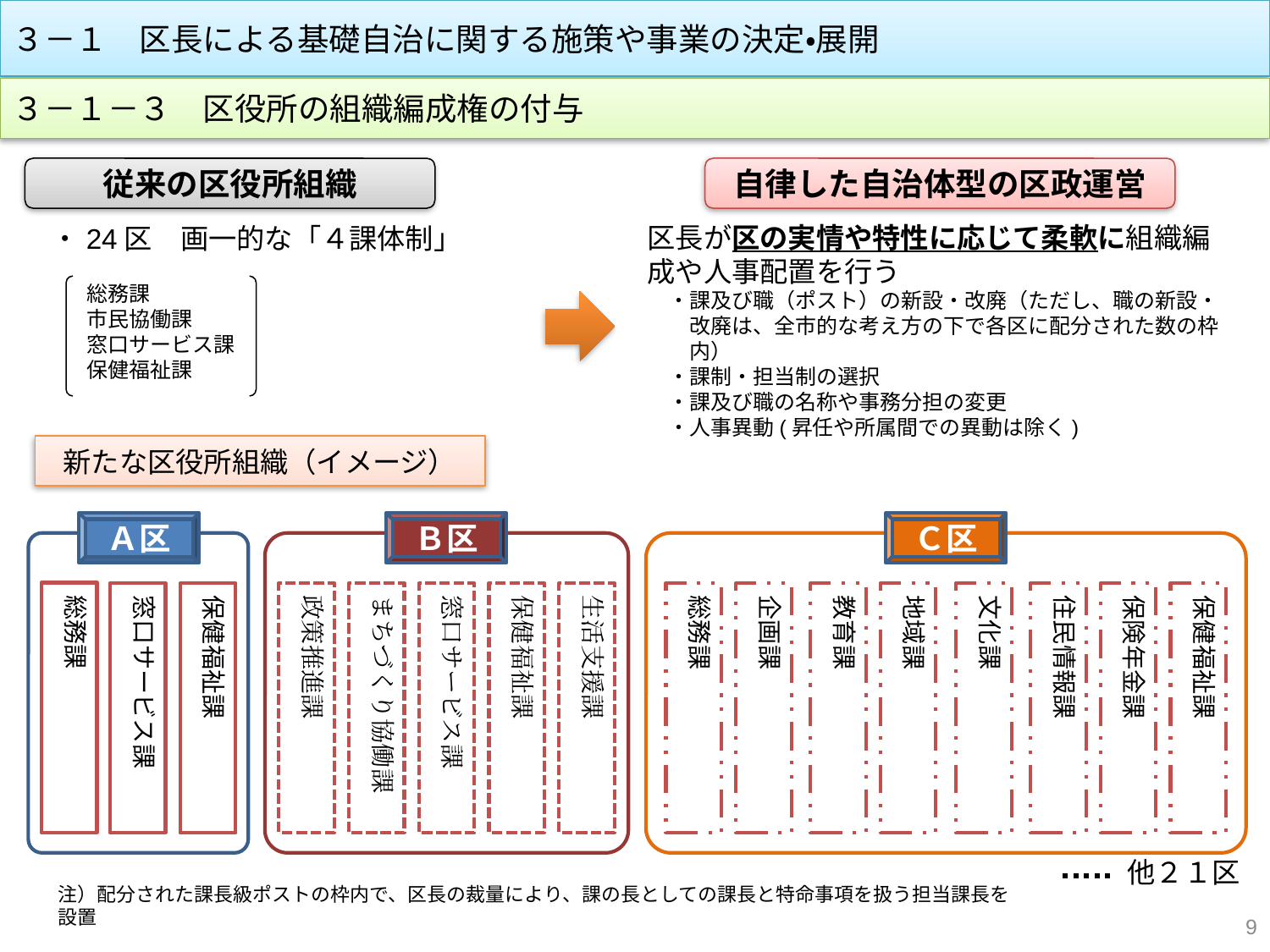

３－１　区長による基礎自治に関する施策や事業の決定・展開
３－１－３　区役所の組織編成権の付与
従来の区役所組織
自律した自治体型の区政運営

区長が区の実情や特性に応じて柔軟に組織編成や人事配置を行う
　・課及び職（ポスト）の新設・改廃（ただし、職の新設・
　　改廃は、全市的な考え方の下で各区に配分された数の枠
　　内）
　・課制・担当制の選択
　・課及び職の名称や事務分担の変更
　・人事異動(昇任や所属間での異動は除く)

　・24区　画一的な「４課体制」

　　　総務課
　　　市民協働課
　　　窓口サービス課
　　　保健福祉課

新たな区役所組織（イメージ）
Ａ区
Ｂ区
Ｃ区

総務課
窓口サービス課
保健福祉課
政策推進課
まちづくり協働課
窓口サービス課
保健福祉課
生活支援課
総務課
企画課
教育課
地域課
文化課
住民情報課
保険年金課
保健福祉課
他２１区
注）配分された課長級ポストの枠内で、区長の裁量により、課の長としての課長と特命事項を扱う担当課長を設置
9